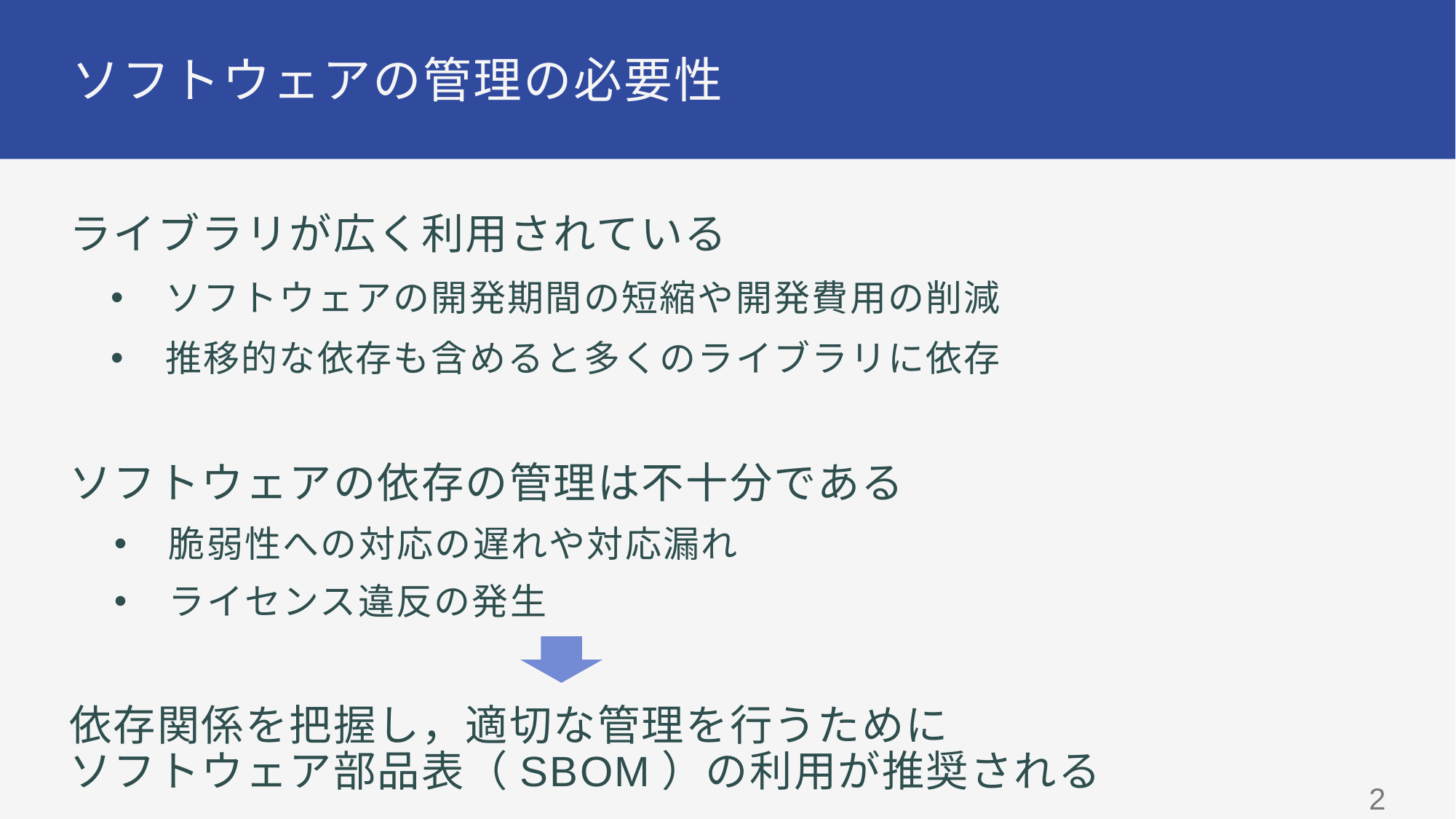

# ソフトウェアの管理の必要性
ライブラリが広く利用されている
ソフトウェアの開発期間の短縮や開発費用の削減
推移的な依存も含めると多くのライブラリに依存

ソフトウェアの依存の管理は不十分である
脆弱性への対応の遅れや対応漏れ
ライセンス違反の発生

依存関係を把握し，適切な管理を行うために
ソフトウェア部品表（SBOM）の利用が推奨される

2